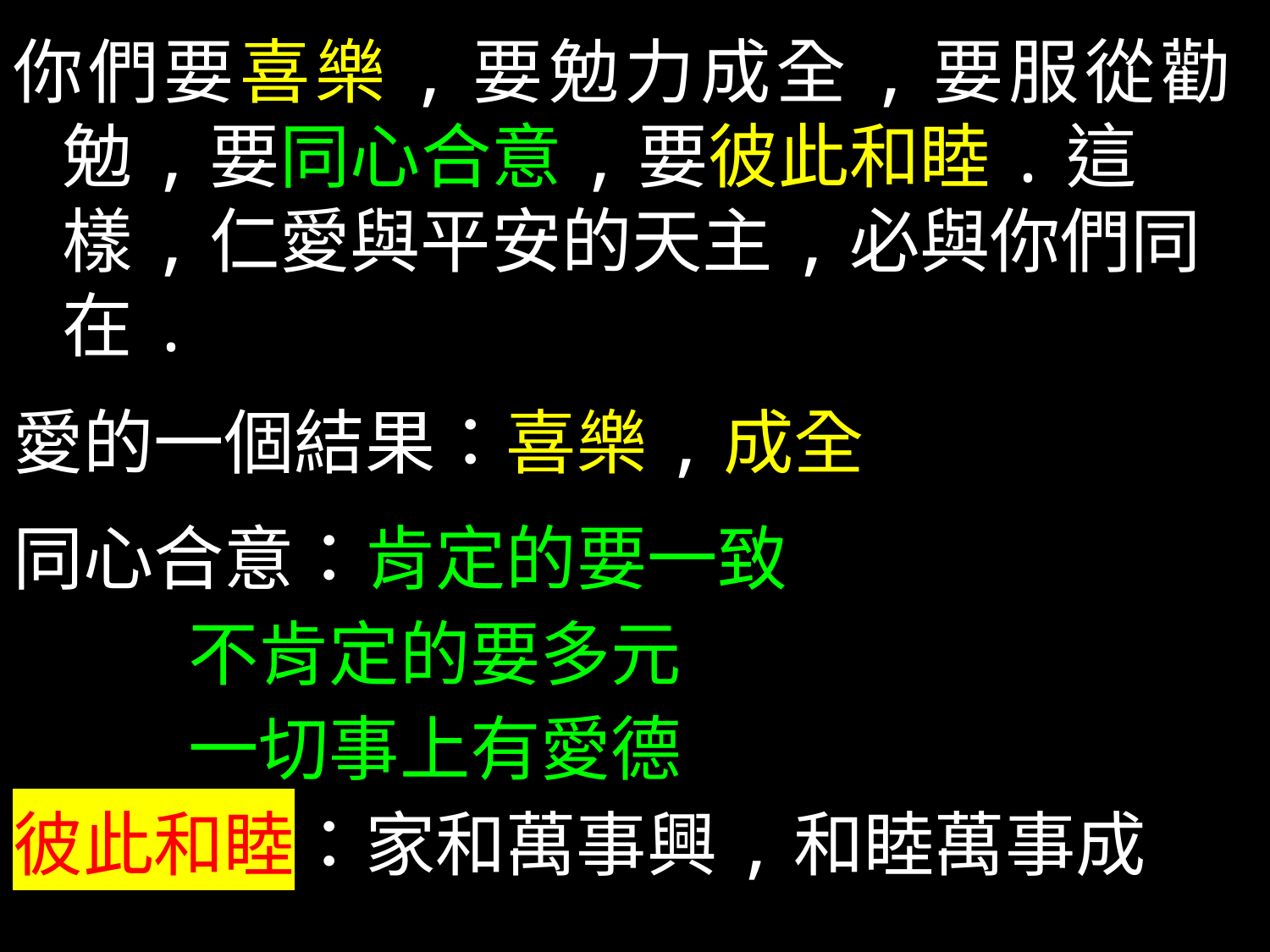

你們要喜樂,要勉力成全,要服從勸勉,要同心合意,要彼此和睦.這樣,仁愛與平安的天主,必與你們同在.
愛的一個結果：喜樂,成全
同心合意：肯定的要一致
          不肯定的要多元
          一切事上有愛德
彼此和睦：家和萬事興,和睦萬事成